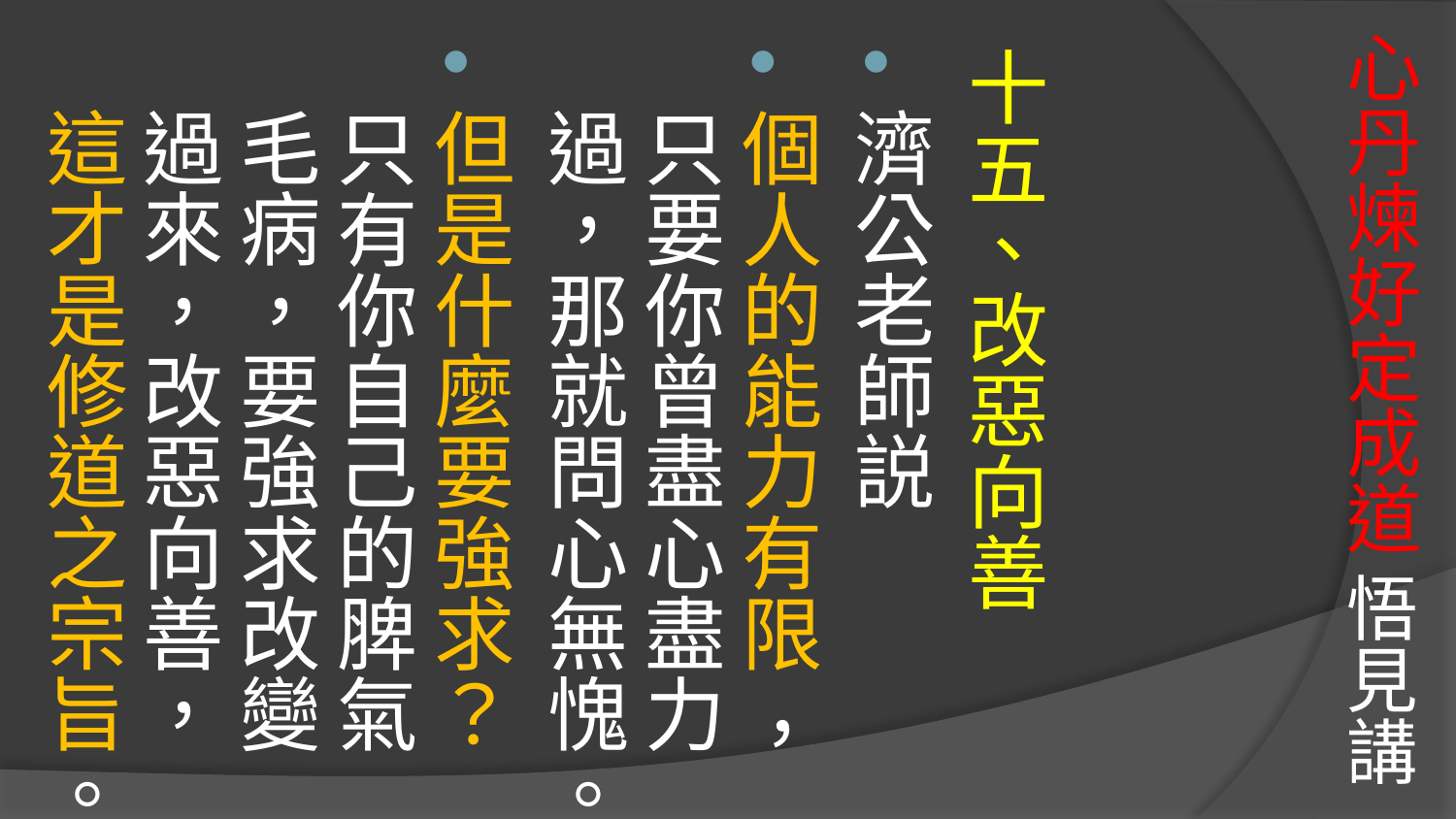

# 心丹煉好定成道 悟見講
十五、改惡向善
濟公老師説
個人的能力有限 ，只要你曾盡心盡力過，那就問心無愧。
但是什麼要強求？只有你自己的脾氣毛病，要強求改變過來，改惡向善，這才是修道之宗旨。